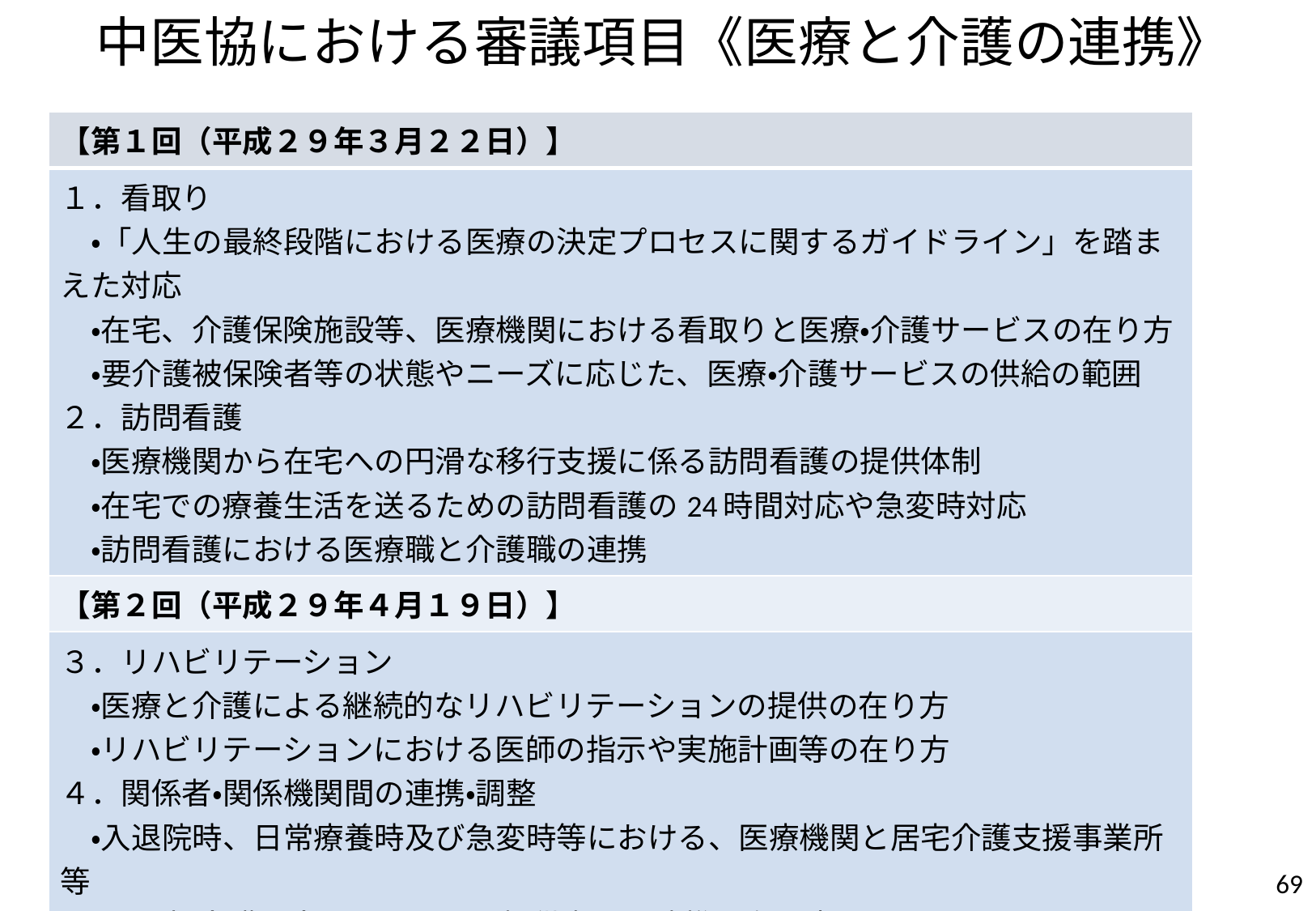

# 中医協における審議項目《医療と介護の連携》
| 【第１回（平成２９年３月２２日）】 |
| --- |
| １．看取り 　・「人生の最終段階における医療の決定プロセスに関するガイドライン」を踏まえた対応 　・在宅、介護保険施設等、医療機関における看取りと医療・介護サービスの在り方 　・要介護被保険者等の状態やニーズに応じた、医療・介護サービスの供給の範囲 ２．訪問看護 　・医療機関から在宅への円滑な移行支援に係る訪問看護の提供体制 　・在宅での療養生活を送るための訪問看護の24時間対応や急変時対応 　・訪問看護における医療職と介護職の連携 |
| 【第２回（平成２９年４月１９日）】 |
| ３．リハビリテーション 　・医療と介護による継続的なリハビリテーションの提供の在り方 　・リハビリテーションにおける医師の指示や実施計画等の在り方 ４．関係者・関係機関間の連携・調整 　・入退院時、日常療養時及び急変時等における、医療機関と居宅介護支援事業所等 の医療・介護を含めたサービス提供者間の連携の在り方 |
69